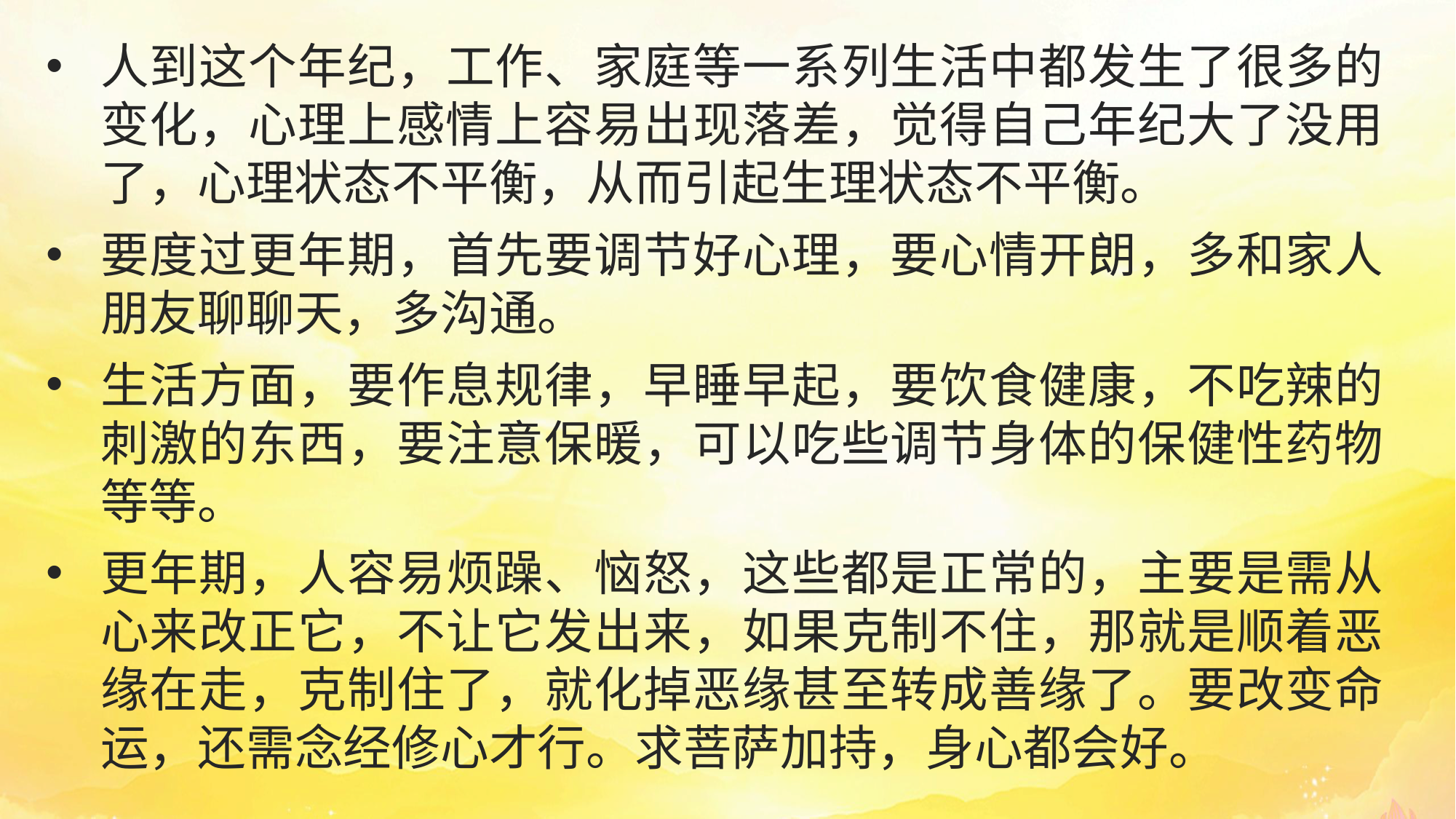

人到这个年纪，工作、家庭等一系列生活中都发生了很多的变化，心理上感情上容易出现落差，觉得自己年纪大了没用了，心理状态不平衡，从而引起生理状态不平衡。
要度过更年期，首先要调节好心理，要心情开朗，多和家人朋友聊聊天，多沟通。
生活方面，要作息规律，早睡早起，要饮食健康，不吃辣的刺激的东西，要注意保暖，可以吃些调节身体的保健性药物等等。
更年期，人容易烦躁、恼怒，这些都是正常的，主要是需从心来改正它，不让它发出来，如果克制不住，那就是顺着恶缘在走，克制住了，就化掉恶缘甚至转成善缘了。要改变命运，还需念经修心才行。求菩萨加持，身心都会好。